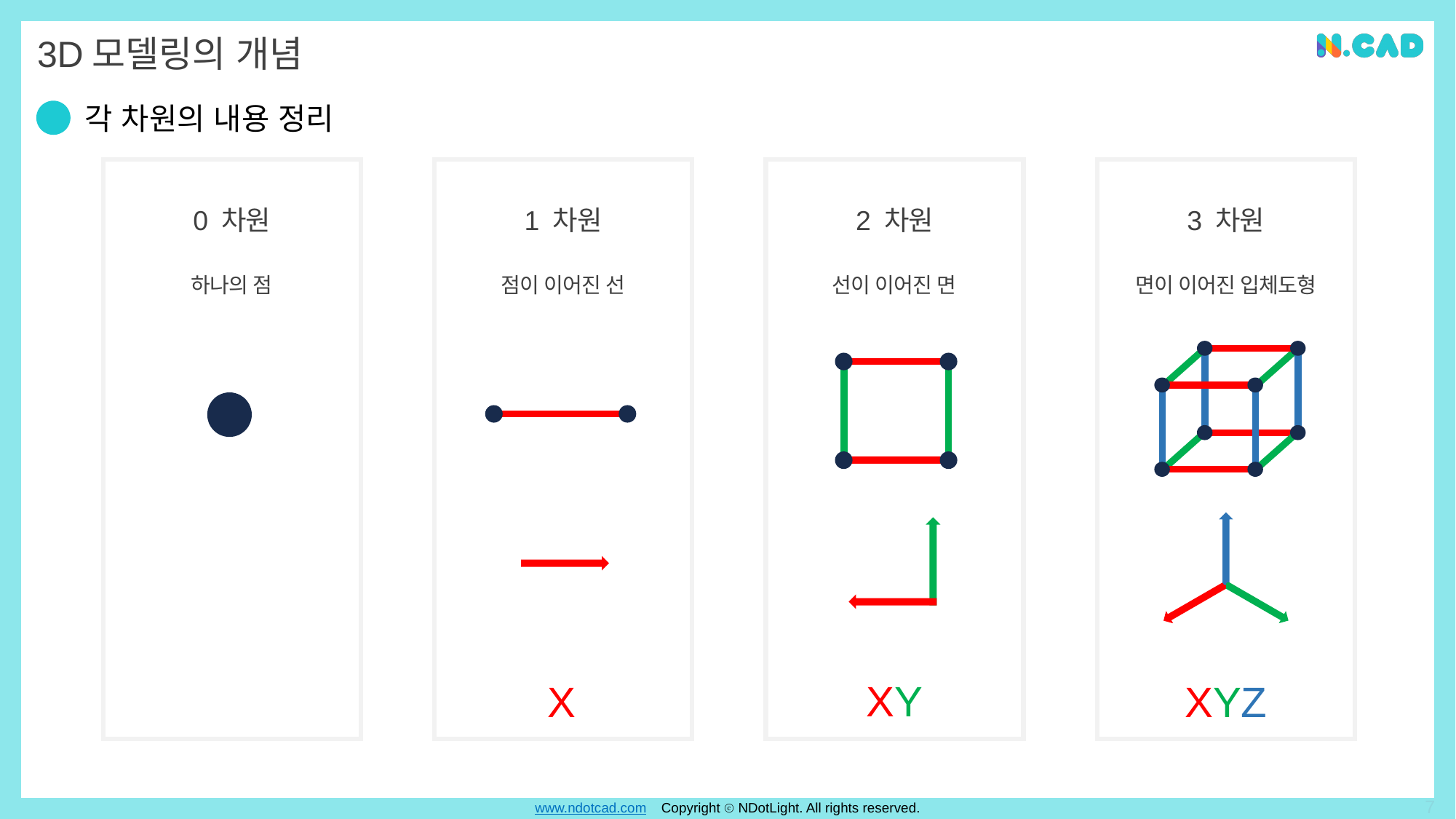

# 3D모델링의 개념
각 차원의 내용 정리

0 차원
1 차원
2 차원
3 차원
하나의 점
점이 이어진 선
선이 이어진 면
면이 이어진 입체도형

XY
XYZ
X
7